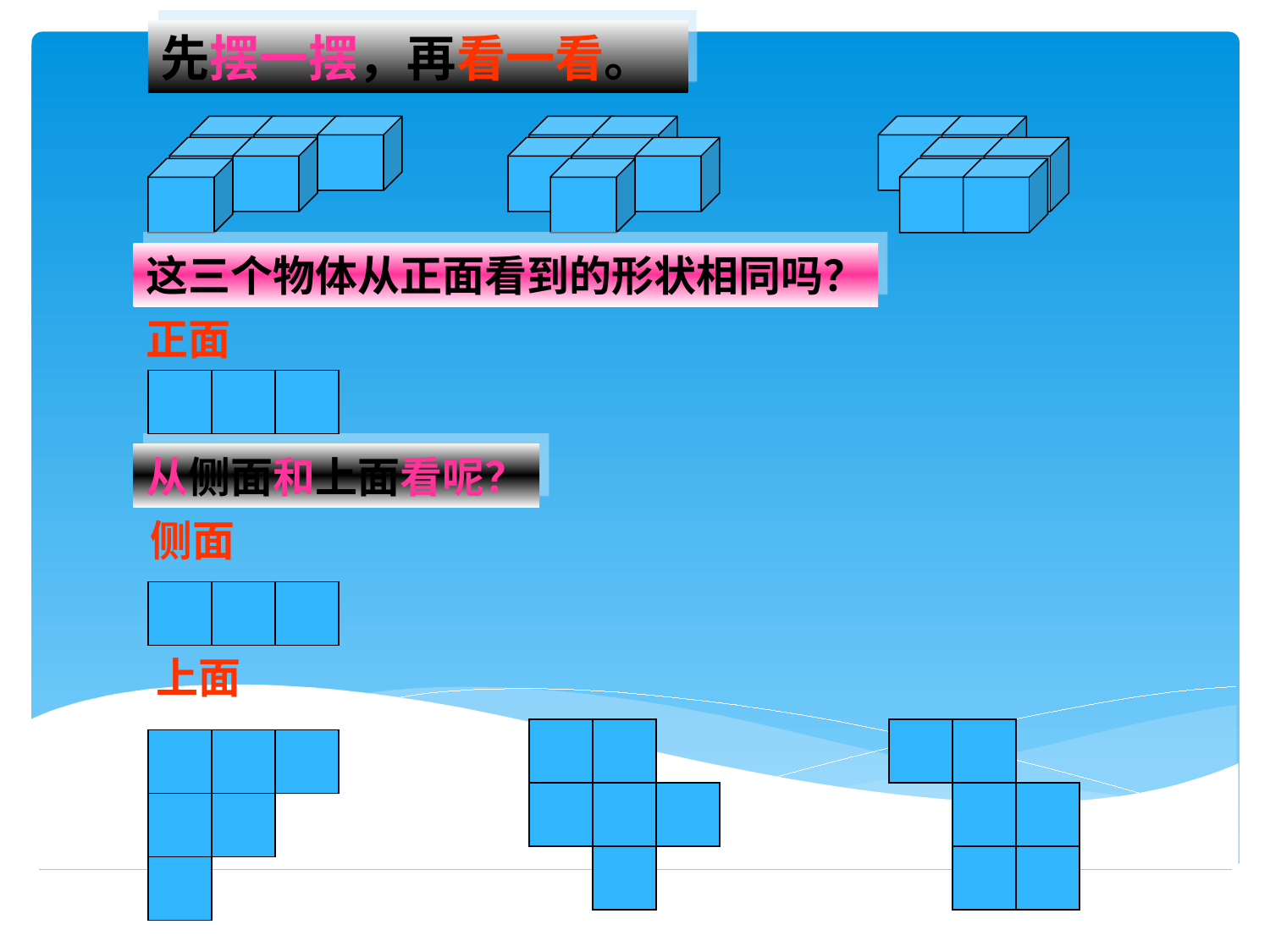

先摆一摆，再看一看。

这三个物体从正面看到的形状相同吗？
正面

从侧面和上面看呢？
侧面

上面